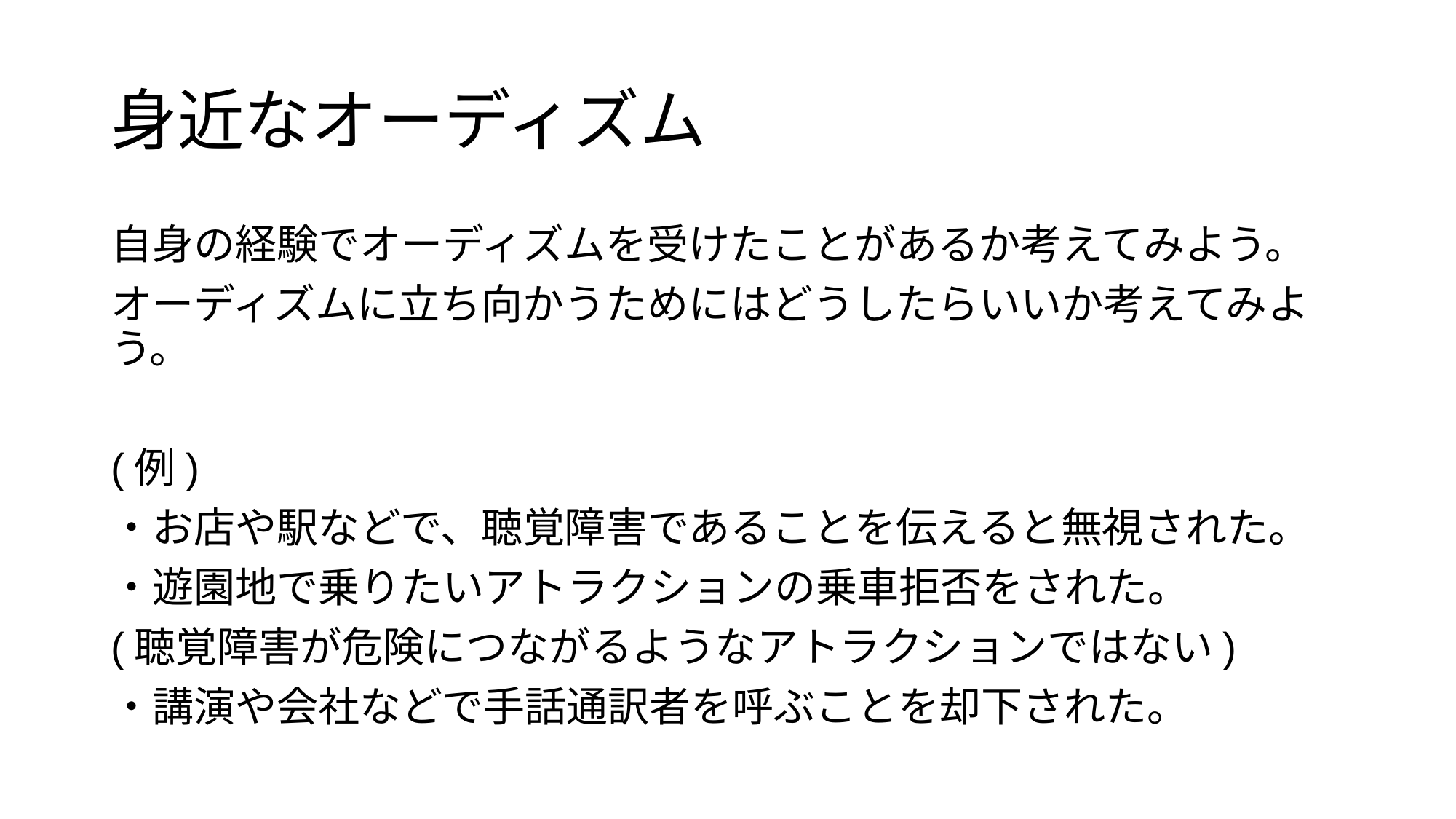

# 身近なオーディズム
自身の経験でオーディズムを受けたことがあるか考えてみよう。
オーディズムに立ち向かうためにはどうしたらいいか考えてみよう。

(例)
・お店や駅などで、聴覚障害であることを伝えると無視された。
・遊園地で乗りたいアトラクションの乗車拒否をされた。
(聴覚障害が危険につながるようなアトラクションではない)
・講演や会社などで手話通訳者を呼ぶことを却下された。